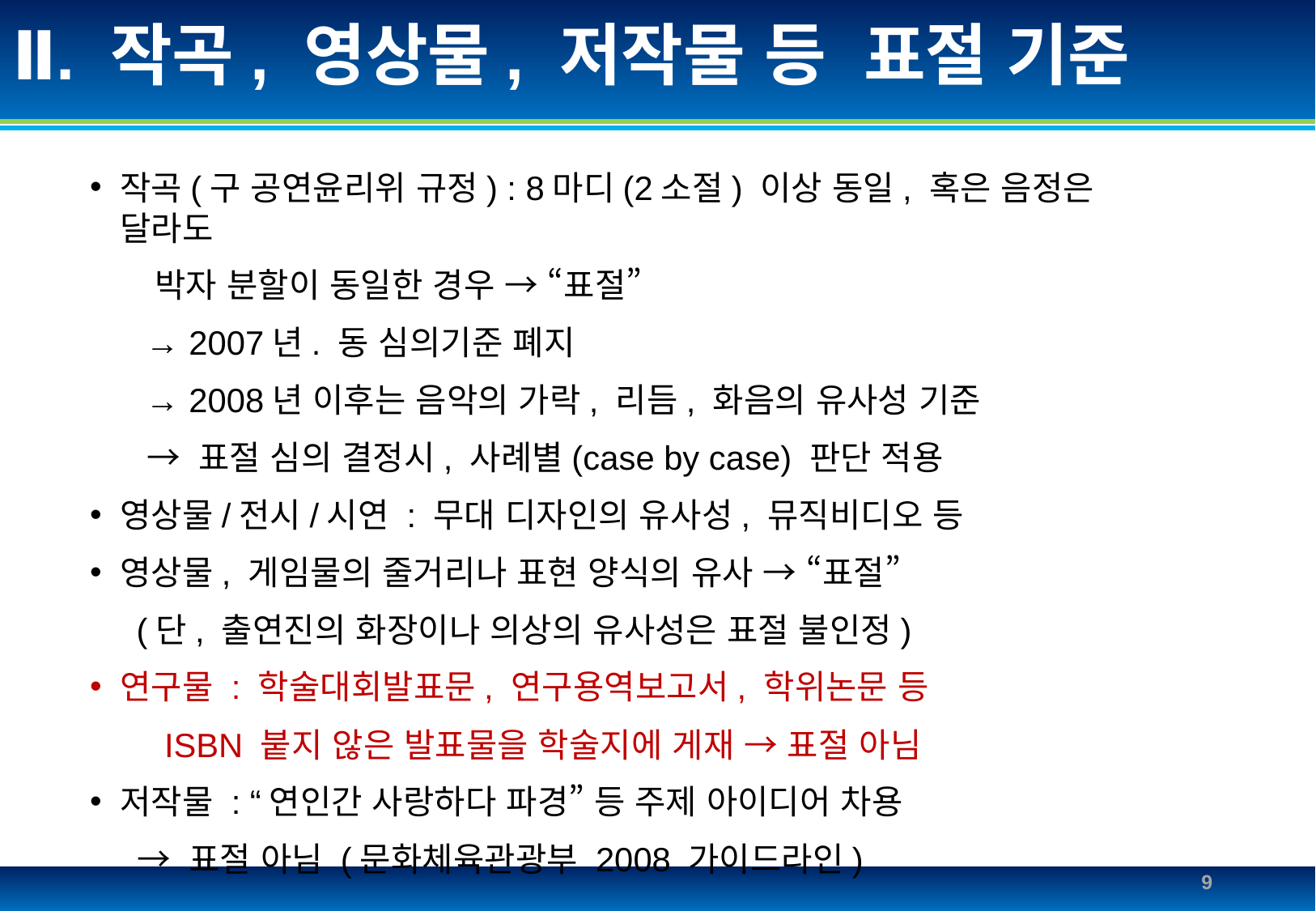

# Ⅱ. 작곡, 영상물, 저작물 등  표절 기준
작곡(구 공연윤리위 규정) : 8마디(2소절) 이상 동일, 혹은 음정은 달라도
      박자 분할이 동일한 경우 → “표절”
      → 2007년. 동 심의기준 폐지
      → 2008년 이후는 음악의 가락, 리듬, 화음의 유사성 기준
      → 표절 심의 결정시, 사례별(case by case) 판단 적용
영상물/전시/시연 : 무대 디자인의 유사성, 뮤직비디오 등
영상물, 게임물의 줄거리나 표현 양식의 유사 → “표절”
     (단, 출연진의 화장이나 의상의 유사성은 표절 불인정)
연구물 : 학술대회발표문, 연구용역보고서, 학위논문 등
        ISBN 붙지 않은 발표물을 학술지에 게재 → 표절 아님
저작물 : “연인간 사랑하다 파경” 등 주제 아이디어 차용
     → 표절 아님 (문화체육관광부 2008 가이드라인)
9
Silla university